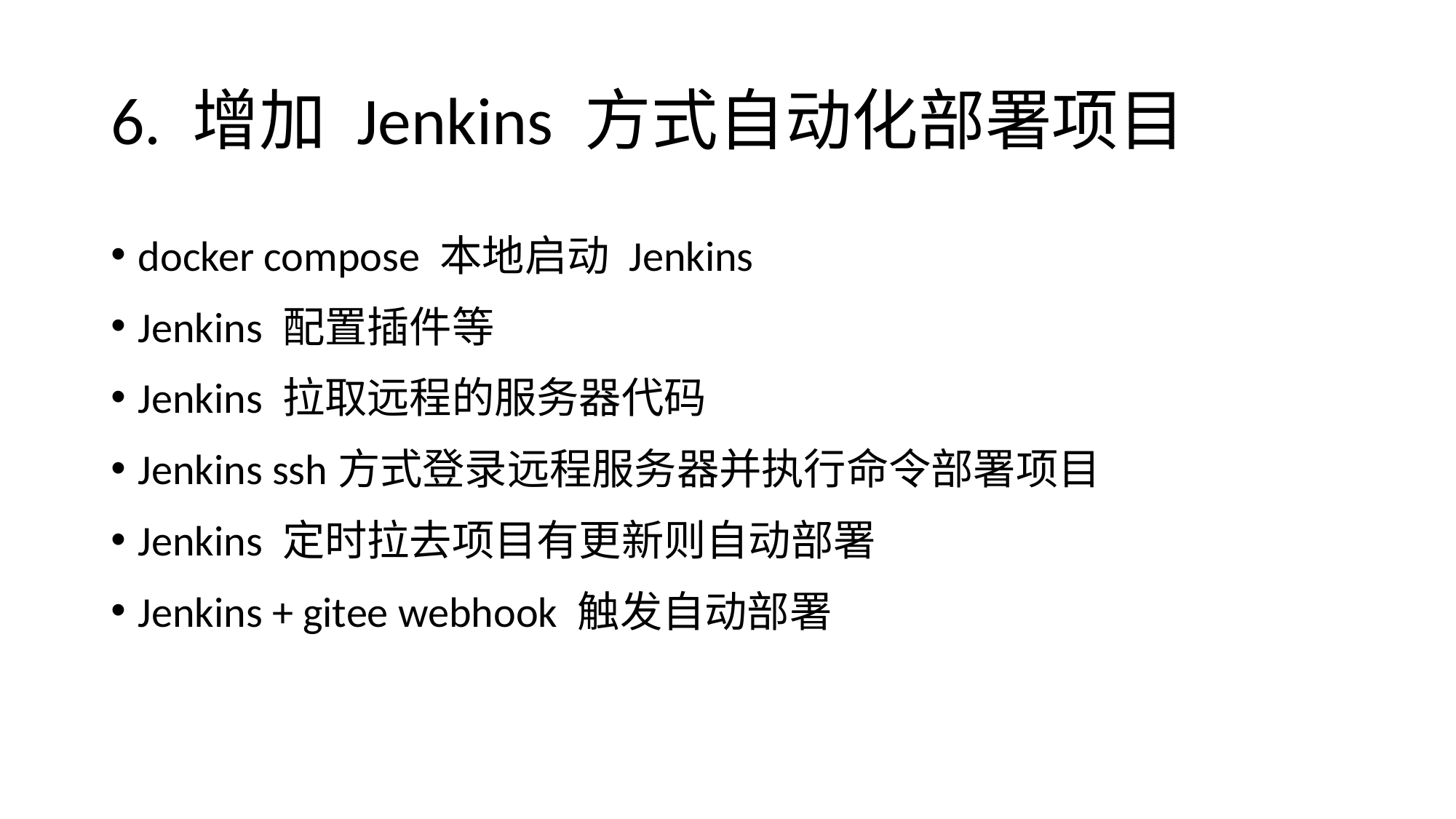

# 6. 增加 Jenkins 方式自动化部署项目
docker compose 本地启动 Jenkins
Jenkins 配置插件等
Jenkins 拉取远程的服务器代码
Jenkins ssh方式登录远程服务器并执行命令部署项目
Jenkins 定时拉去项目有更新则自动部署
Jenkins + gitee webhook 触发自动部署